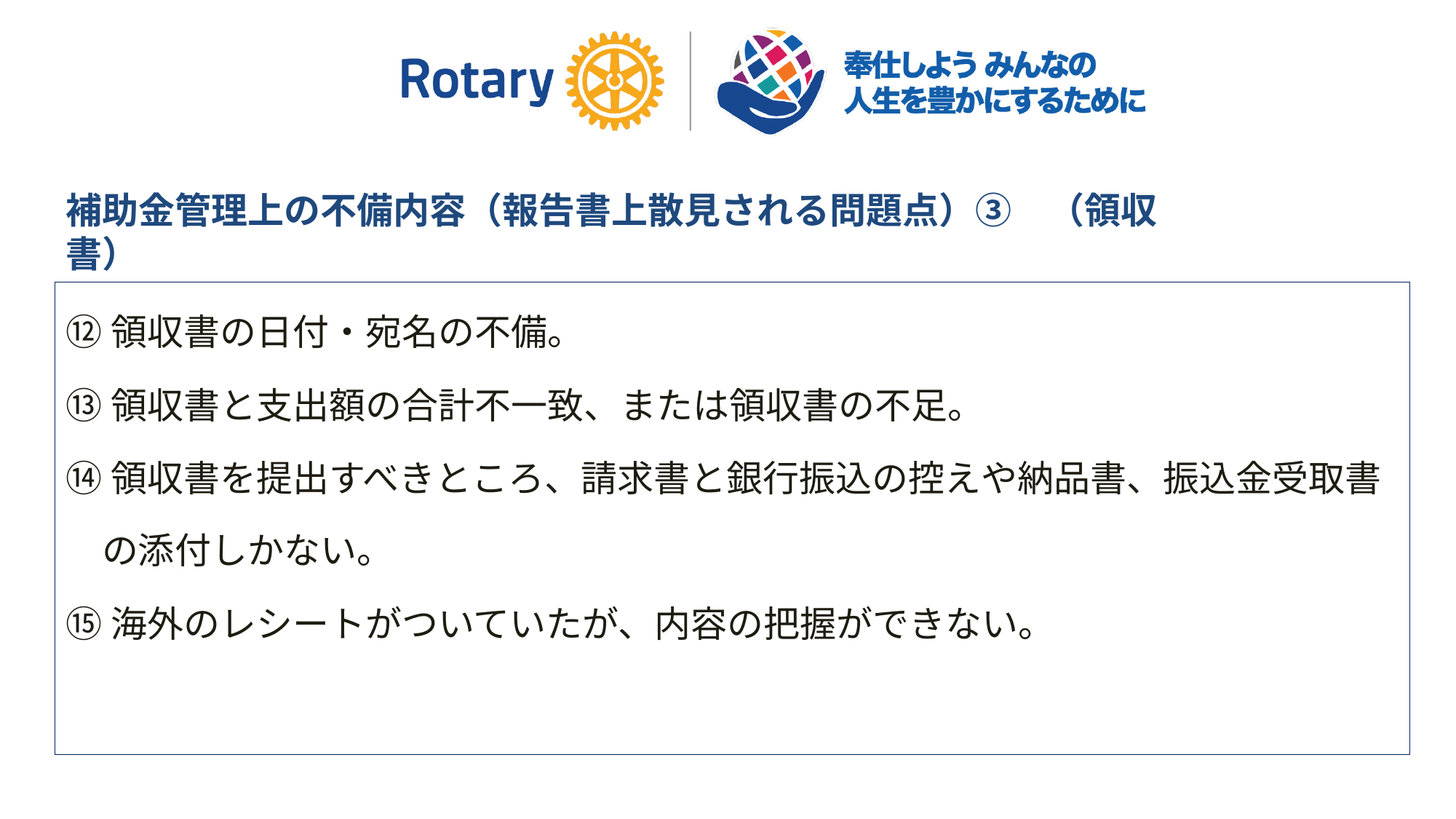

補助金管理上の不備内容（報告書上散見される問題点）③　（領収書）
⑫領収書の日付・宛名の不備。
⑬領収書と支出額の合計不一致、または領収書の不足。
⑭領収書を提出すべきところ、請求書と銀行振込の控えや納品書、振込金受取書
　の添付しかない。
⑮海外のレシートがついていたが、内容の把握ができない。